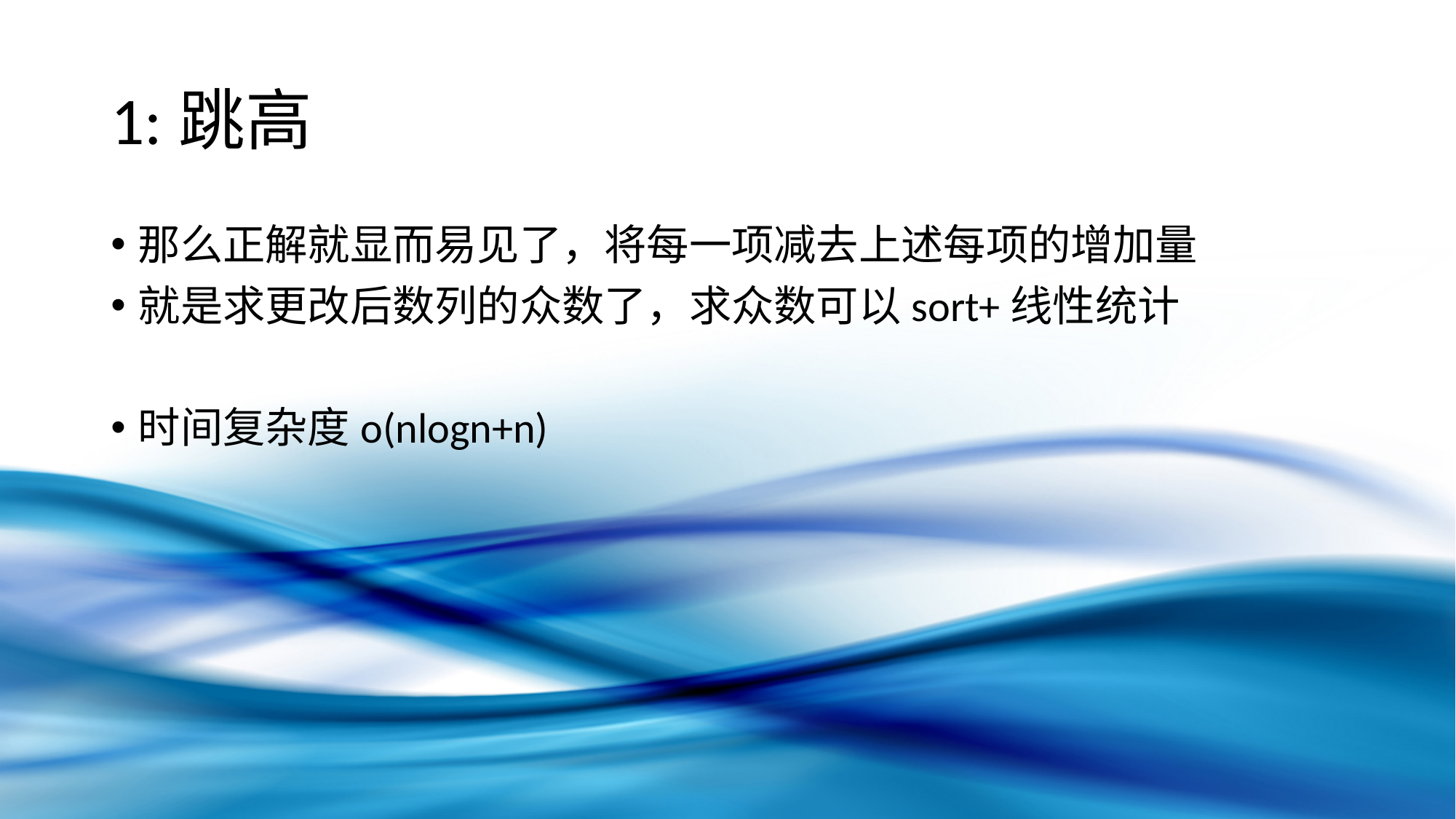

# 1:跳高
那么正解就显而易见了，将每一项减去上述每项的增加量
就是求更改后数列的众数了，求众数可以sort+线性统计

时间复杂度o(nlogn+n)